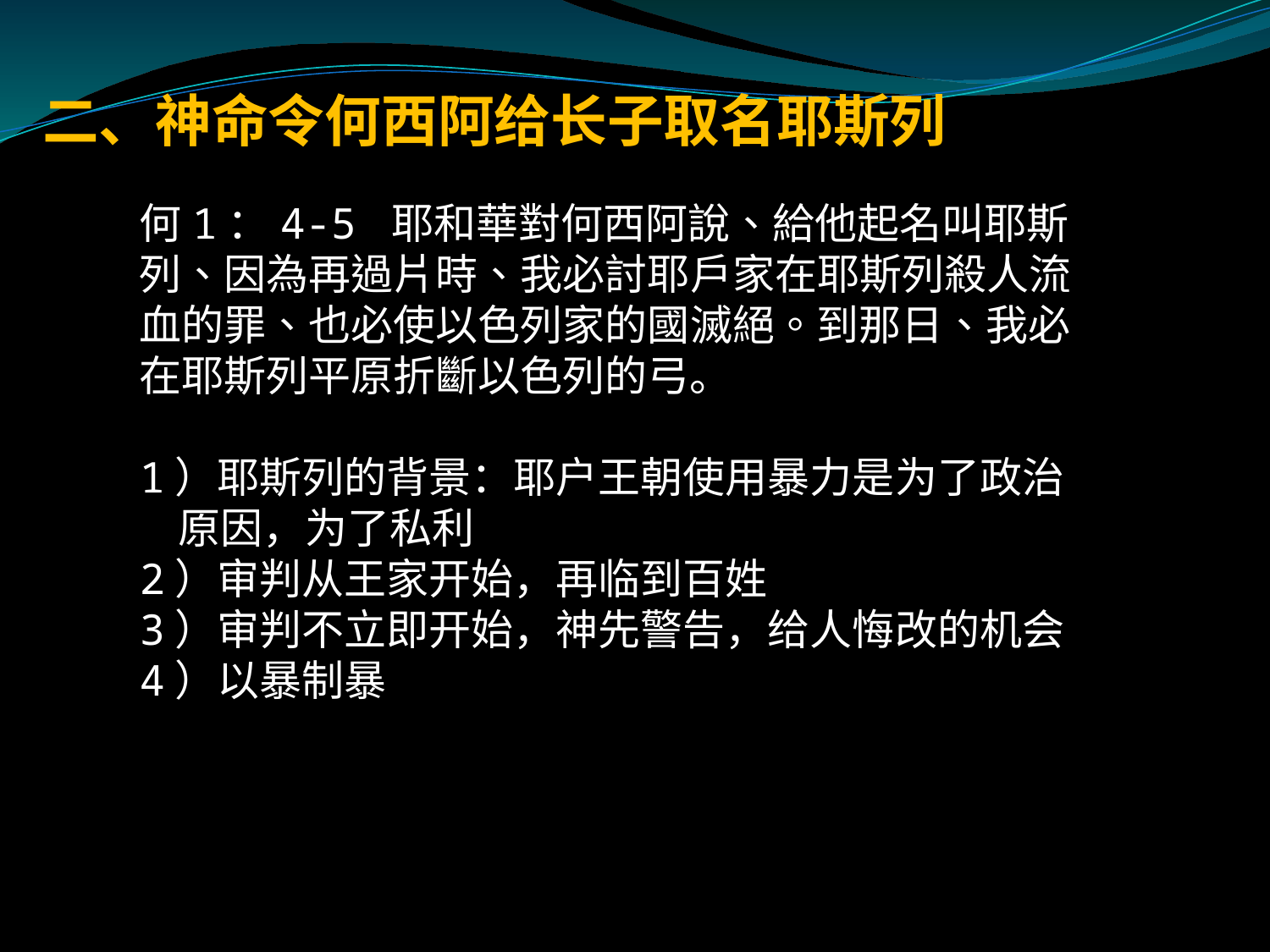

# 二、神命令何西阿给长子取名耶斯列
何1：4-5 耶和華對何西阿說、給他起名叫耶斯列、因為再過片時、我必討耶戶家在耶斯列殺人流血的罪、也必使以色列家的國滅絕。到那日、我必在耶斯列平原折斷以色列的弓。

1）耶斯列的背景：耶户王朝使用暴力是为了政治
   原因，为了私利
2）审判从王家开始，再临到百姓
3）审判不立即开始，神先警告，给人悔改的机会
4）以暴制暴